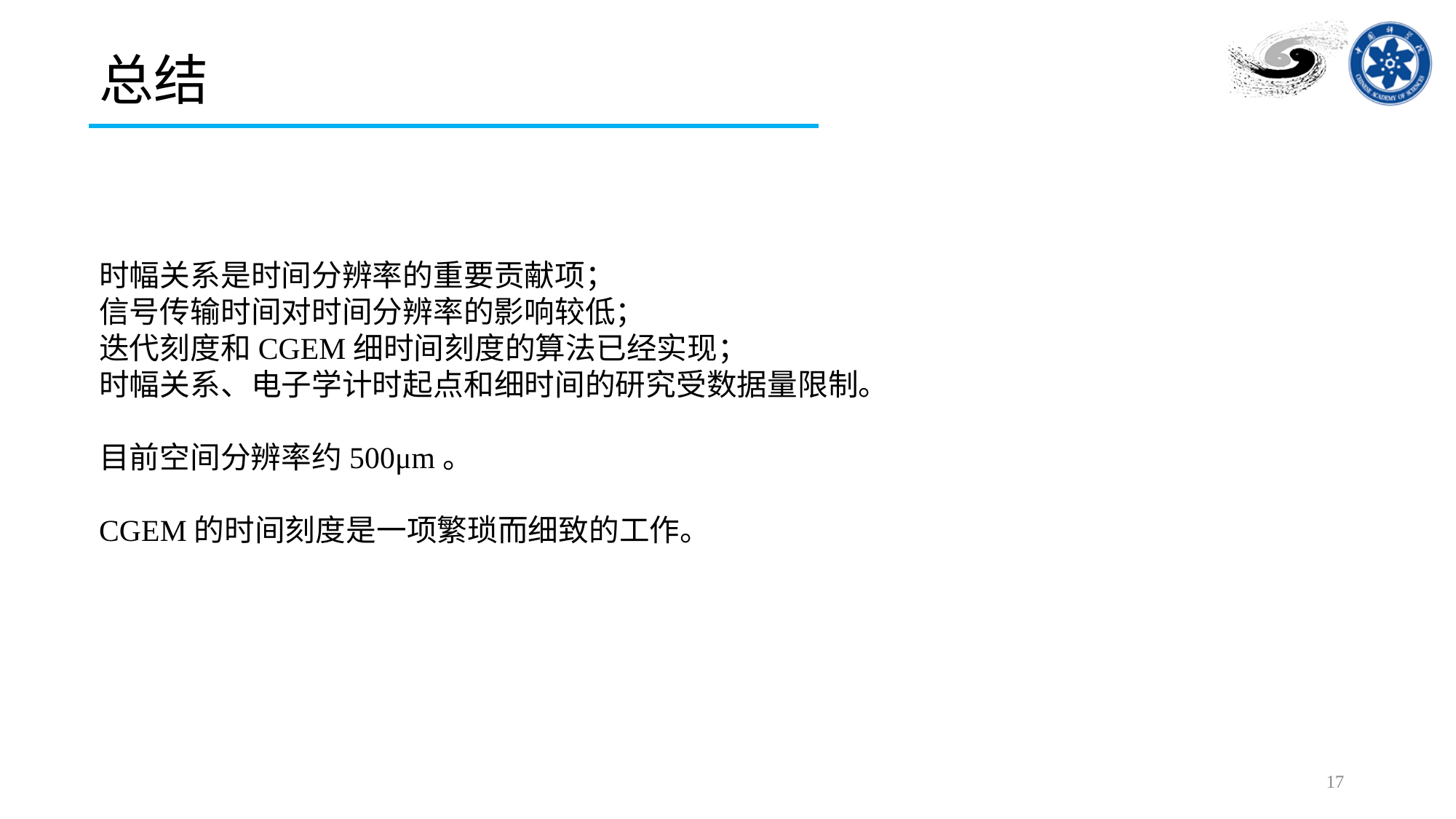

总结
时幅关系是时间分辨率的重要贡献项；
信号传输时间对时间分辨率的影响较低；
迭代刻度和CGEM细时间刻度的算法已经实现；
时幅关系、电子学计时起点和细时间的研究受数据量限制。

目前空间分辨率约500μm。

CGEM的时间刻度是一项繁琐而细致的工作。
17